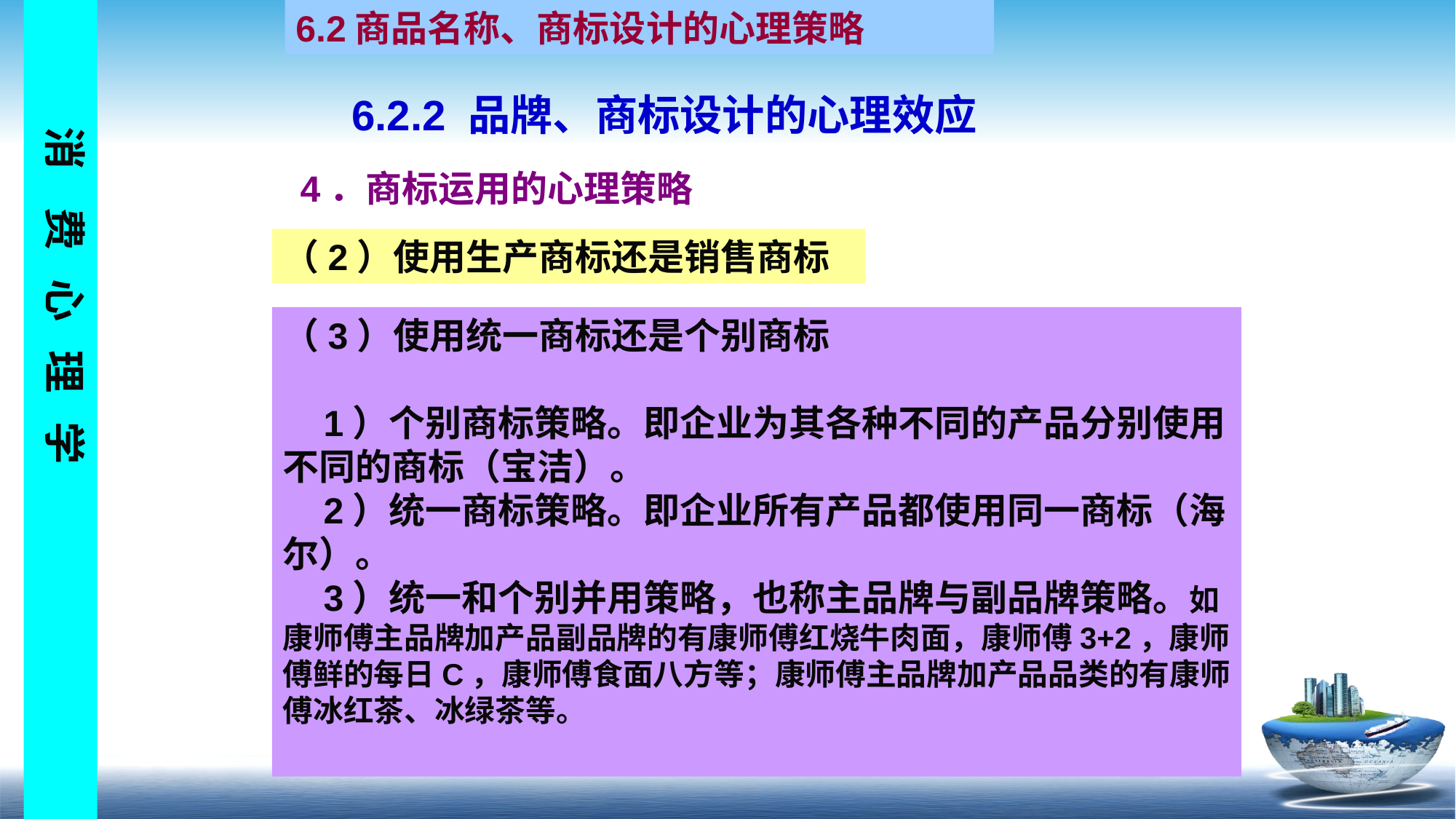

6.2商品名称、商标设计的心理策略
6.2.2 品牌、商标设计的心理效应
4．商标运用的心理策略
（2）使用生产商标还是销售商标
（3）使用统一商标还是个别商标

    1）个别商标策略。即企业为其各种不同的产品分别使用不同的商标（宝洁）。
    2）统一商标策略。即企业所有产品都使用同一商标（海尔）。
    3）统一和个别并用策略，也称主品牌与副品牌策略。如康师傅主品牌加产品副品牌的有康师傅红烧牛肉面，康师傅3+2，康师傅鲜的每日C，康师傅食面八方等；康师傅主品牌加产品品类的有康师傅冰红茶、冰绿茶等。